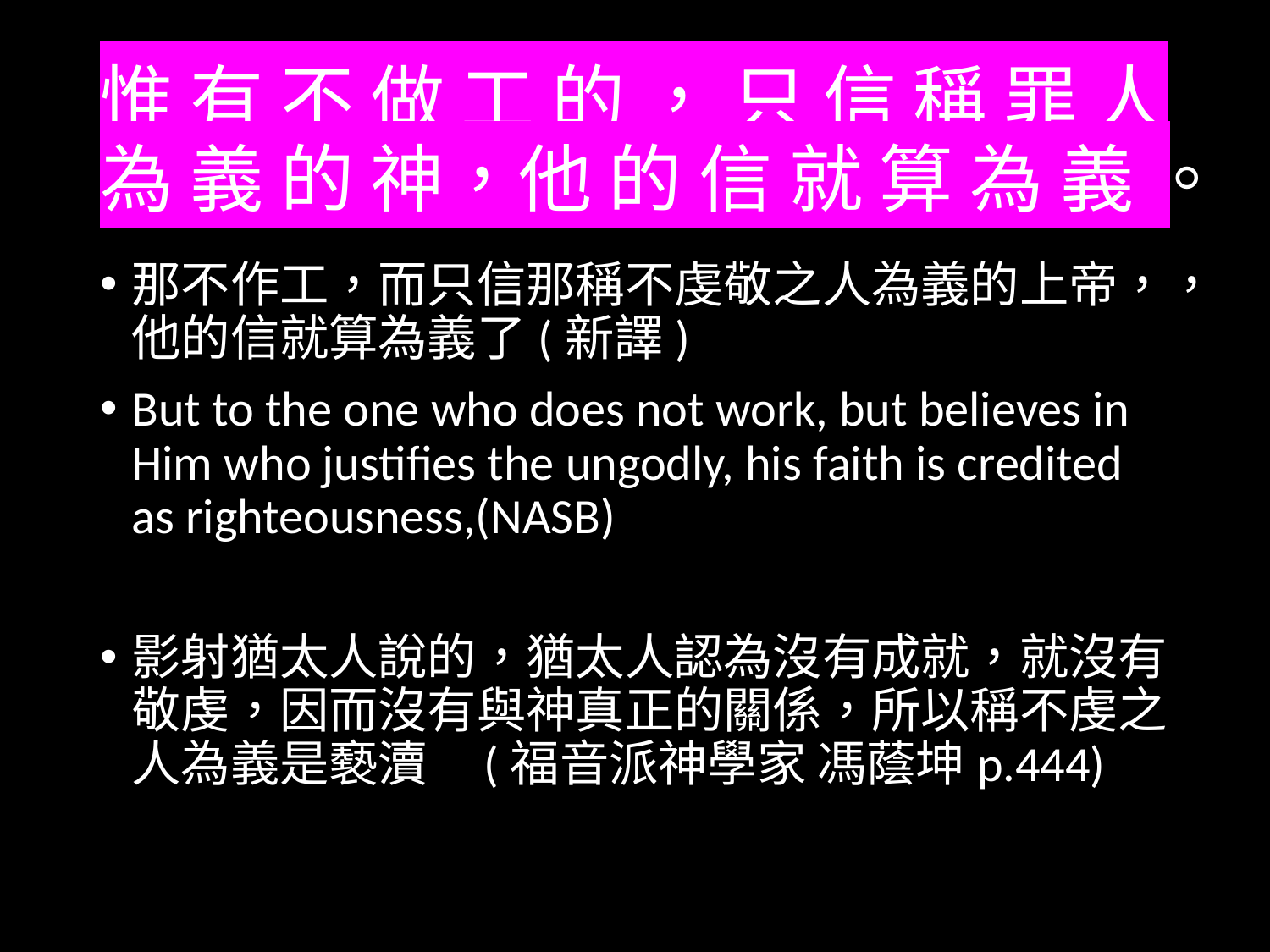

# 惟 有 不 做 工 的 ， 只 信 稱 罪 人 為 義 的 神，他 的 信 就 算 為 義 。
那不作工，而只信那稱不虔敬之人為義的上帝，，他的信就算為義了(新譯)
But to the one who does not work, but believes in Him who justifies the ungodly, his faith is credited as righteousness,(NASB)

影射猶太人說的，猶太人認為沒有成就，就沒有敬虔，因而沒有與神真正的關係，所以稱不虔之人為義是褻瀆    (福音派神學家 馮蔭坤p.444)